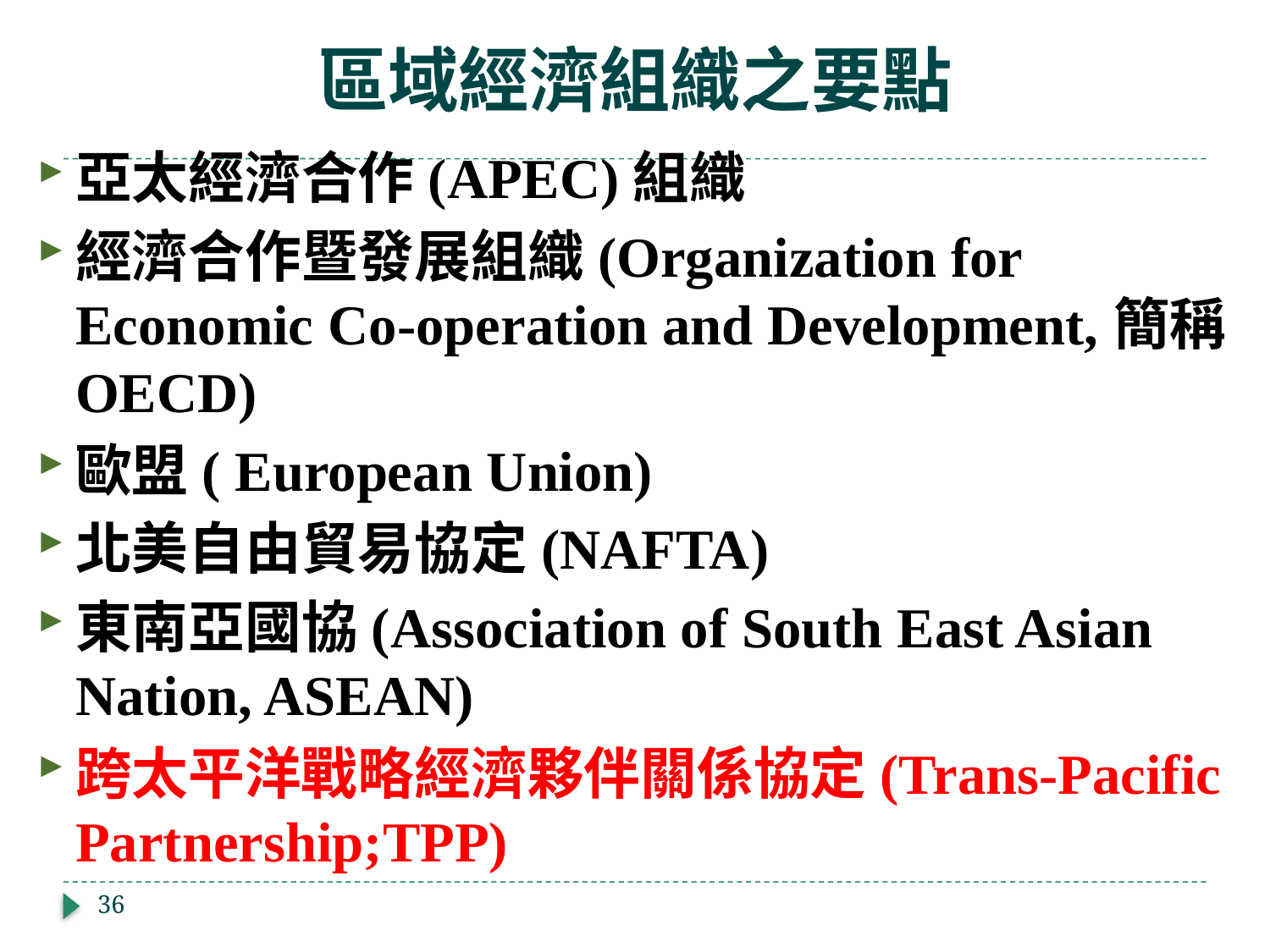

# 區域經濟組織之要點
亞太經濟合作(APEC)組織
經濟合作暨發展組織(Organization for Economic Co-operation and Development,簡稱OECD)
歐盟( European Union)
北美自由貿易協定(NAFTA)
東南亞國協(Association of South East Asian Nation, ASEAN)
跨太平洋戰略經濟夥伴關係協定(Trans-Pacific Partnership;TPP)
36